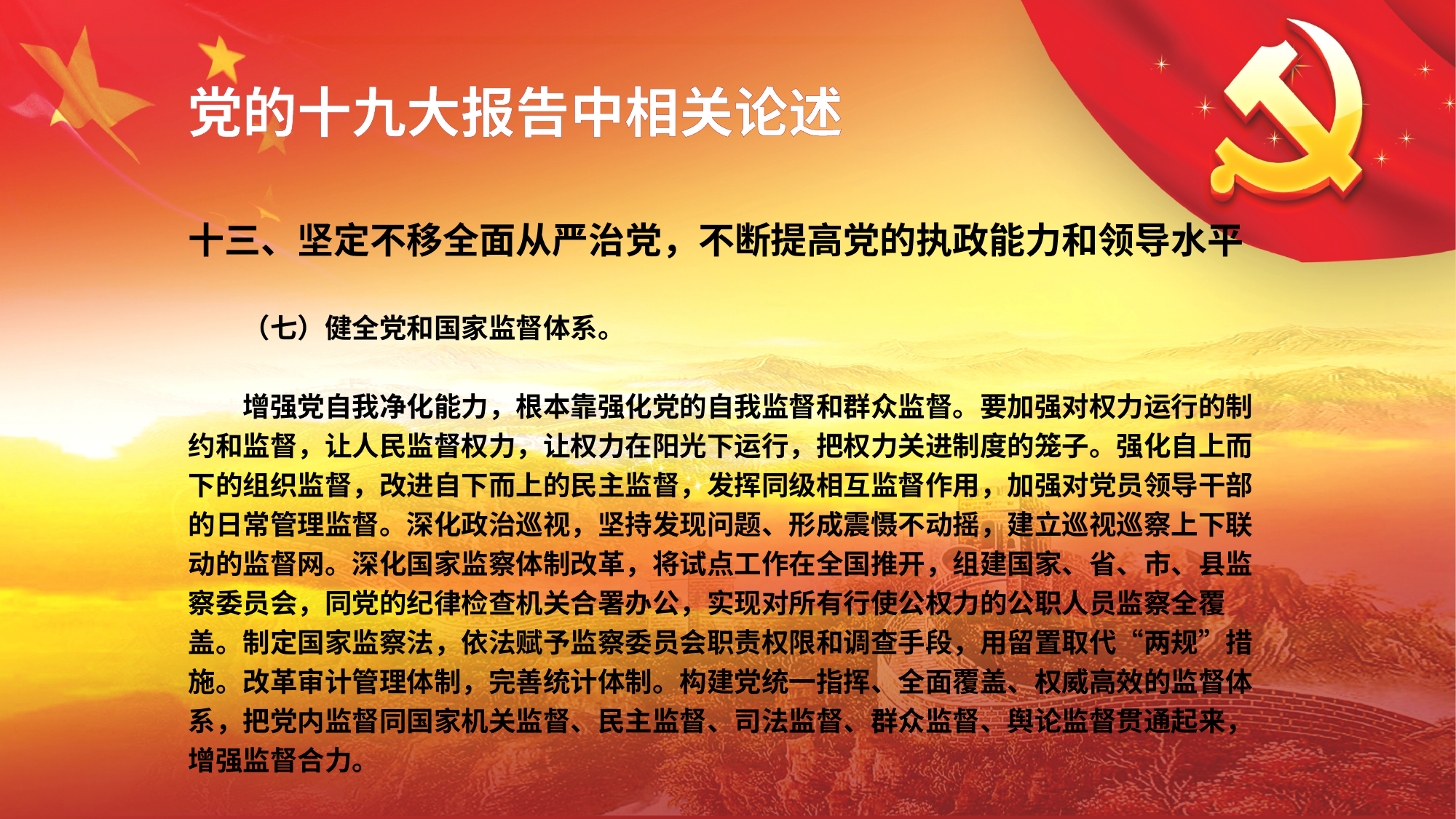

党的十九大报告中相关论述
十三、坚定不移全面从严治党，不断提高党的执政能力和领导水平

（七）健全党和国家监督体系。

增强党自我净化能力，根本靠强化党的自我监督和群众监督。要加强对权力运行的制约和监督，让人民监督权力，让权力在阳光下运行，把权力关进制度的笼子。强化自上而下的组织监督，改进自下而上的民主监督，发挥同级相互监督作用，加强对党员领导干部的日常管理监督。深化政治巡视，坚持发现问题、形成震慑不动摇，建立巡视巡察上下联动的监督网。深化国家监察体制改革，将试点工作在全国推开，组建国家、省、市、县监察委员会，同党的纪律检查机关合署办公，实现对所有行使公权力的公职人员监察全覆盖。制定国家监察法，依法赋予监察委员会职责权限和调查手段，用留置取代“两规”措施。改革审计管理体制，完善统计体制。构建党统一指挥、全面覆盖、权威高效的监督体系，把党内监督同国家机关监督、民主监督、司法监督、群众监督、舆论监督贯通起来，增强监督合力。